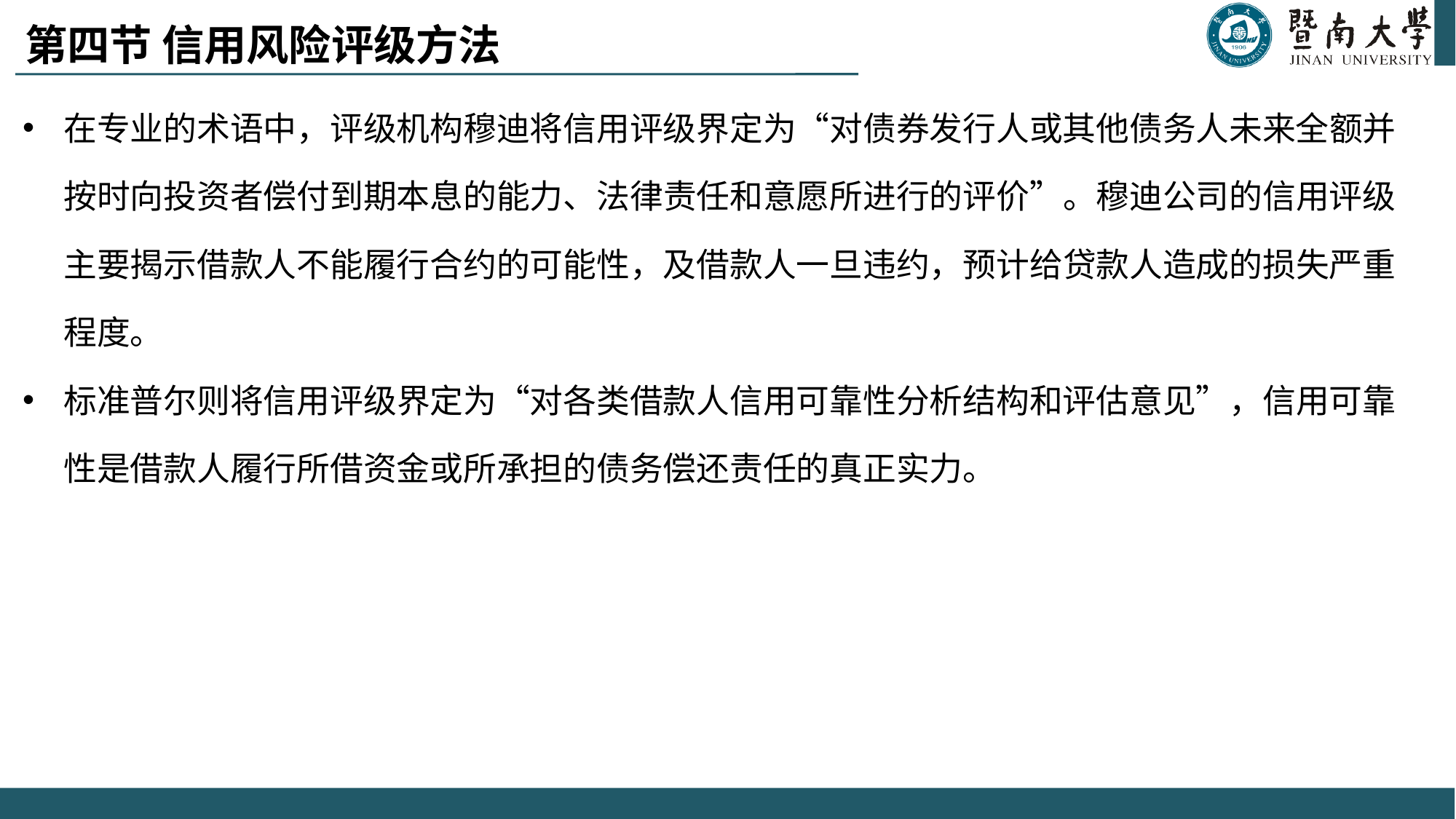

# 第四节 信用风险评级方法
在专业的术语中，评级机构穆迪将信用评级界定为“对债券发行人或其他债务人未来全额并按时向投资者偿付到期本息的能力、法律责任和意愿所进行的评价”。穆迪公司的信用评级主要揭示借款人不能履行合约的可能性，及借款人一旦违约，预计给贷款人造成的损失严重程度。
标准普尔则将信用评级界定为“对各类借款人信用可靠性分析结构和评估意见”，信用可靠性是借款人履行所借资金或所承担的债务偿还责任的真正实力。